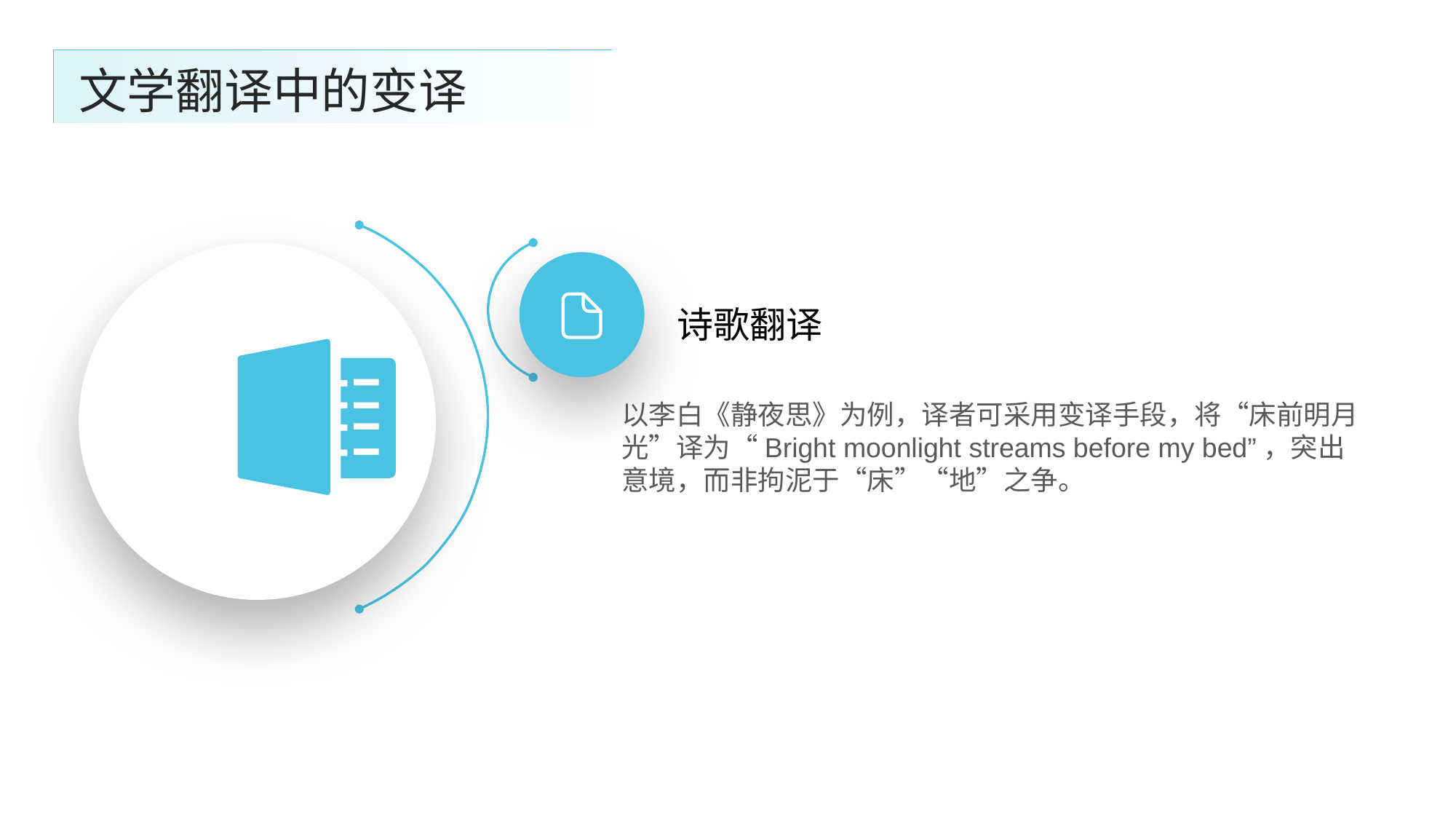

文学翻译中的变译

诗歌翻译

以李白《静夜思》为例，译者可采用变译手段，将“床前明月光”译为“Bright moonlight streams before my bed”，突出意境，而非拘泥于“床”“地”之争。